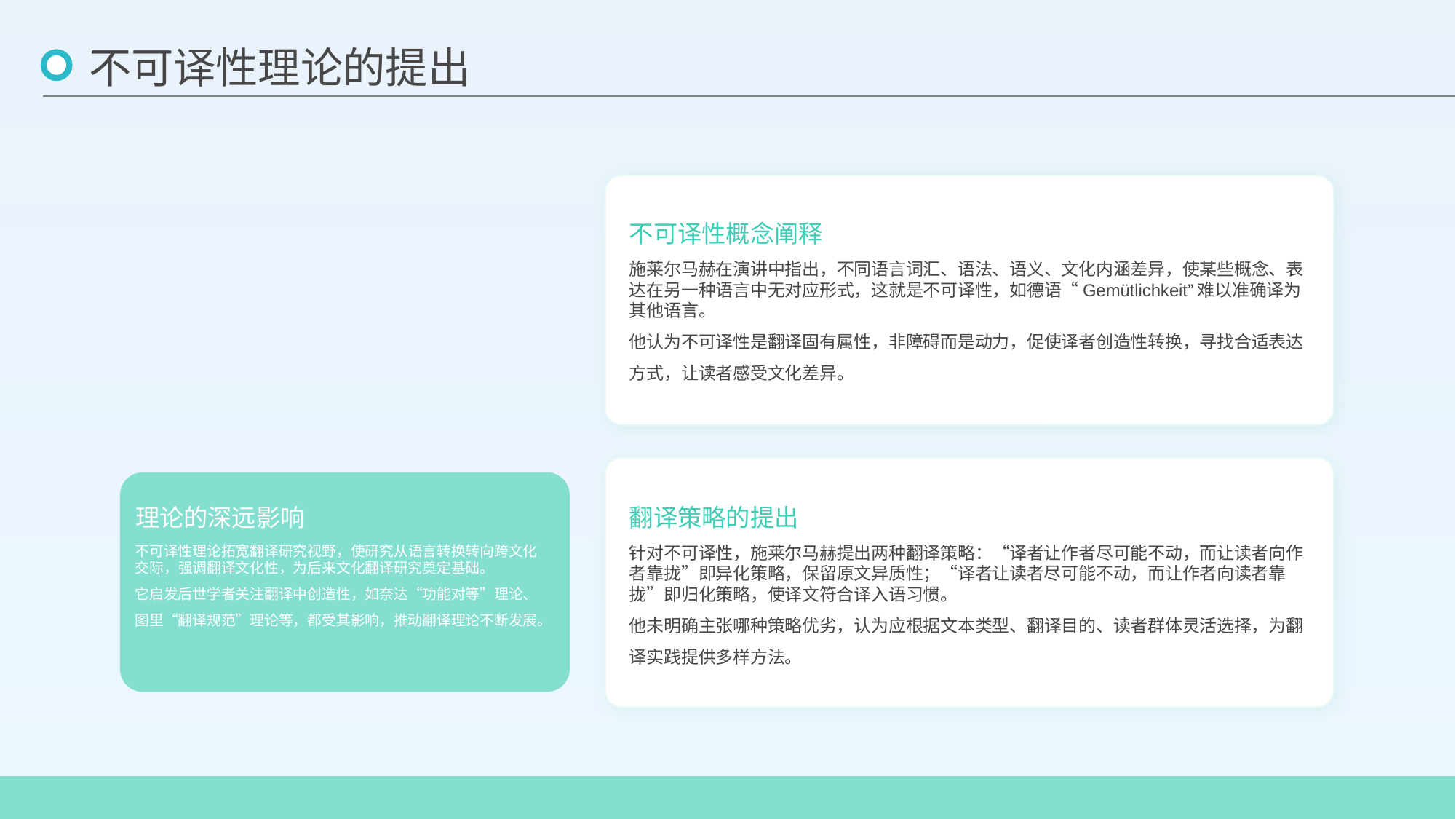

不可译性理论的提出

不可译性概念阐释
施莱尔马赫在演讲中指出，不同语言词汇、语法、语义、文化内涵差异，使某些概念、表达在另一种语言中无对应形式，这就是不可译性，如德语“Gemütlichkeit”难以准确译为其他语言。
他认为不可译性是翻译固有属性，非障碍而是动力，促使译者创造性转换，寻找合适表达方式，让读者感受文化差异。

理论的深远影响
翻译策略的提出
不可译性理论拓宽翻译研究视野，使研究从语言转换转向跨文化交际，强调翻译文化性，为后来文化翻译研究奠定基础。
它启发后世学者关注翻译中创造性，如奈达“功能对等”理论、图里“翻译规范”理论等，都受其影响，推动翻译理论不断发展。
针对不可译性，施莱尔马赫提出两种翻译策略：“译者让作者尽可能不动，而让读者向作者靠拢”即异化策略，保留原文异质性；“译者让读者尽可能不动，而让作者向读者靠拢”即归化策略，使译文符合译入语习惯。
他未明确主张哪种策略优劣，认为应根据文本类型、翻译目的、读者群体灵活选择，为翻译实践提供多样方法。